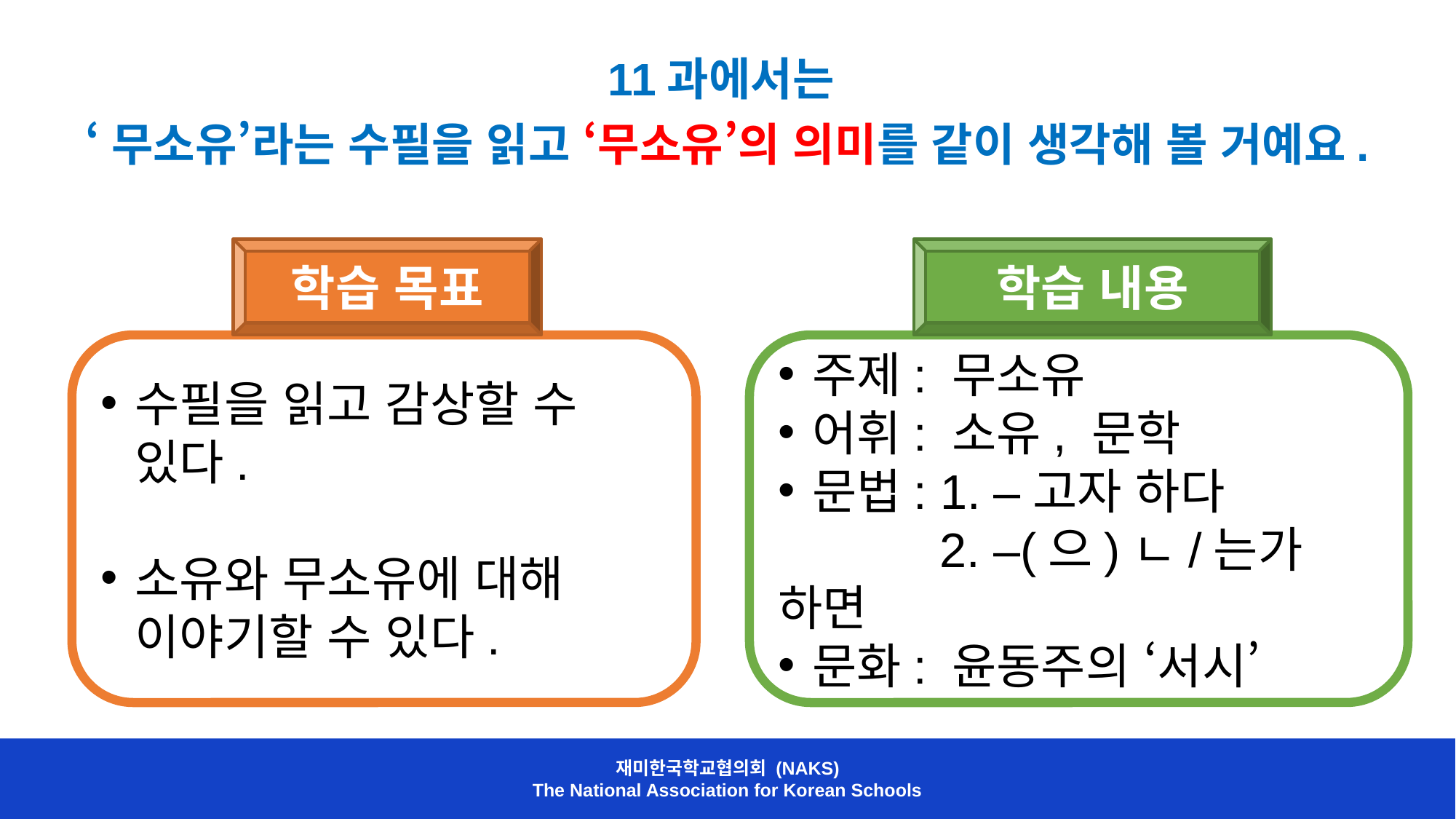

11과에서는
‘무소유’라는 수필을 읽고 ‘무소유’의 의미를 같이 생각해 볼 거예요.
학습 내용
주제: 무소유
어휘: 소유, 문학
문법: 1. –고자 하다
            2. –(으)ㄴ/는가 하면
문화: 윤동주의 ‘서시’
학습 목표
수필을 읽고 감상할 수 있다.

소유와 무소유에 대해 이야기할 수 있다.
재미한국학교협의회 (NAKS)
The National Association for Korean Schools